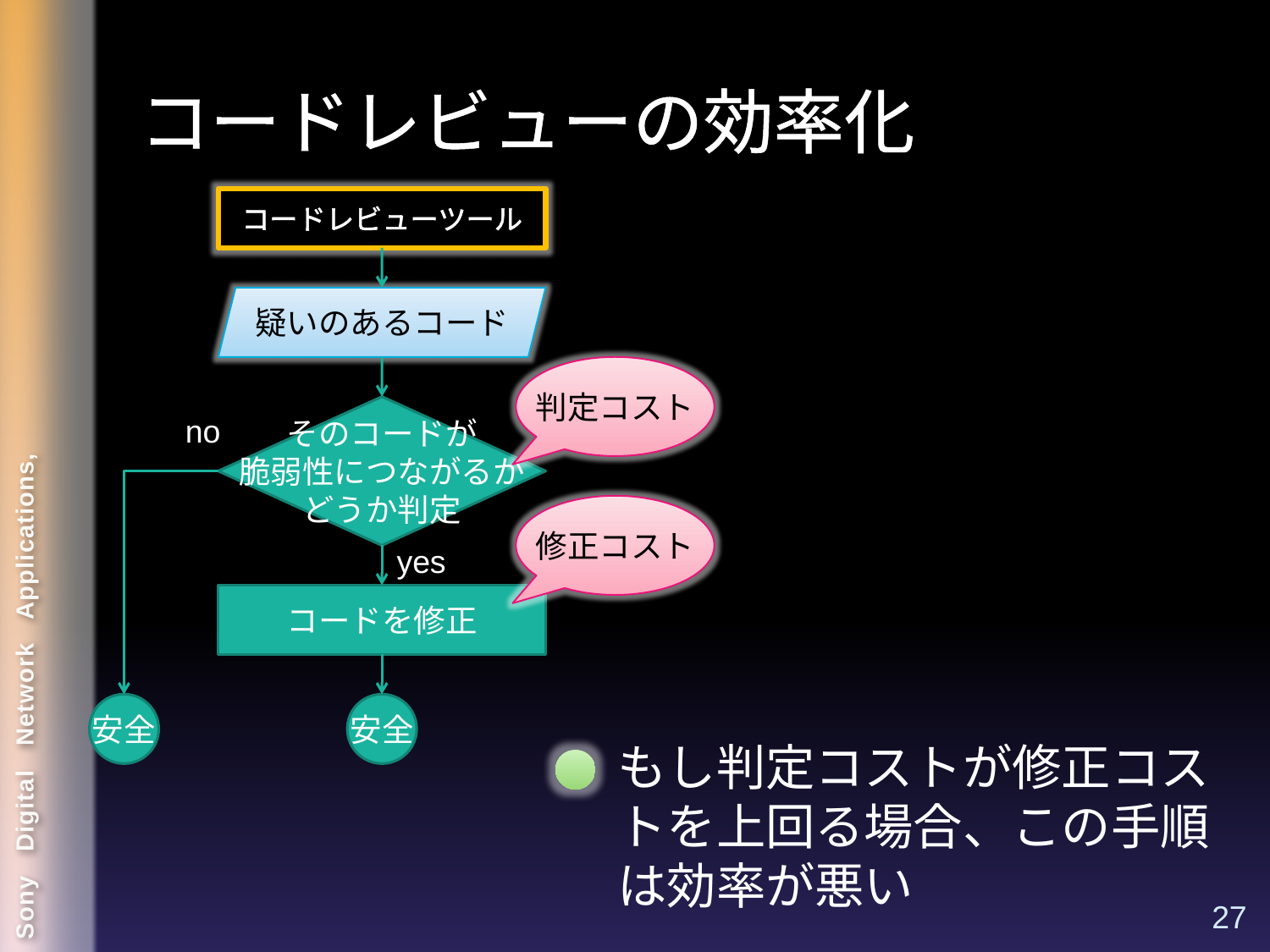

# コードレビューの効率化
コードレビューツール
疑いのあるコード
判定コスト
修正コスト
そのコードが
脆弱性につながるか
どうか判定
no
yes
コードを修正
安全
安全
もし判定コストが修正コストを上回る場合、この手順は効率が悪い

27